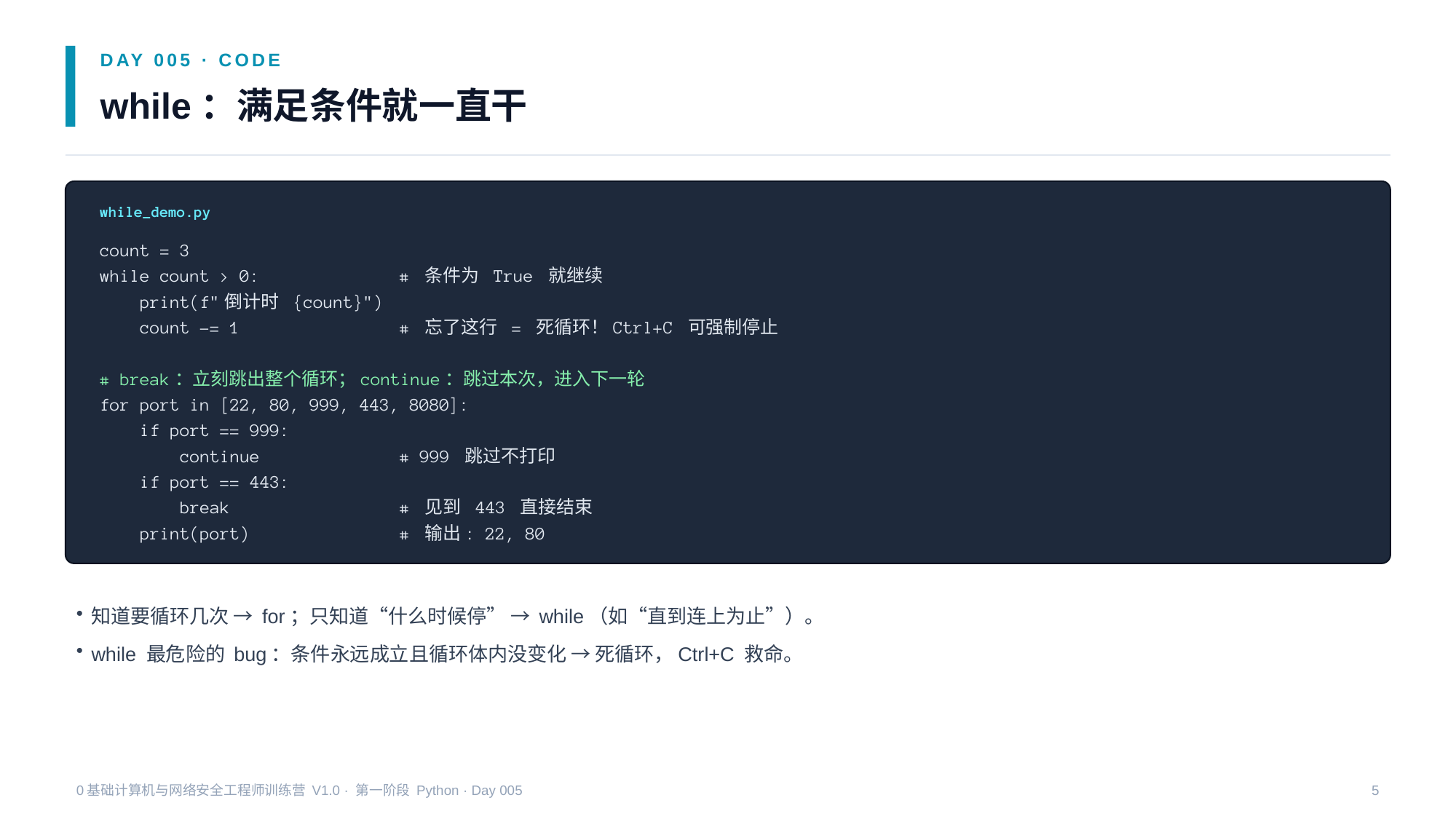

DAY 005 · CODE

while：满足条件就一直干

while_demo.py
count = 3
while count > 0:              # 条件为 True 就继续
    print(f"倒计时 {count}")
    count -= 1                # 忘了这行 = 死循环！Ctrl+C 可强制停止

# break：立刻跳出整个循环；continue：跳过本次，进入下一轮
for port in [22, 80, 999, 443, 8080]:
    if port == 999:
        continue              # 999 跳过不打印
    if port == 443:
        break                 # 见到 443 直接结束
    print(port)               # 输出: 22, 80

知道要循环几次 → for；只知道“什么时候停” → while（如“直到连上为止”）。
while 最危险的 bug：条件永远成立且循环体内没变化 → 死循环，Ctrl+C 救命。
0基础计算机与网络安全工程师训练营 V1.0 · 第一阶段 Python · Day 005
5